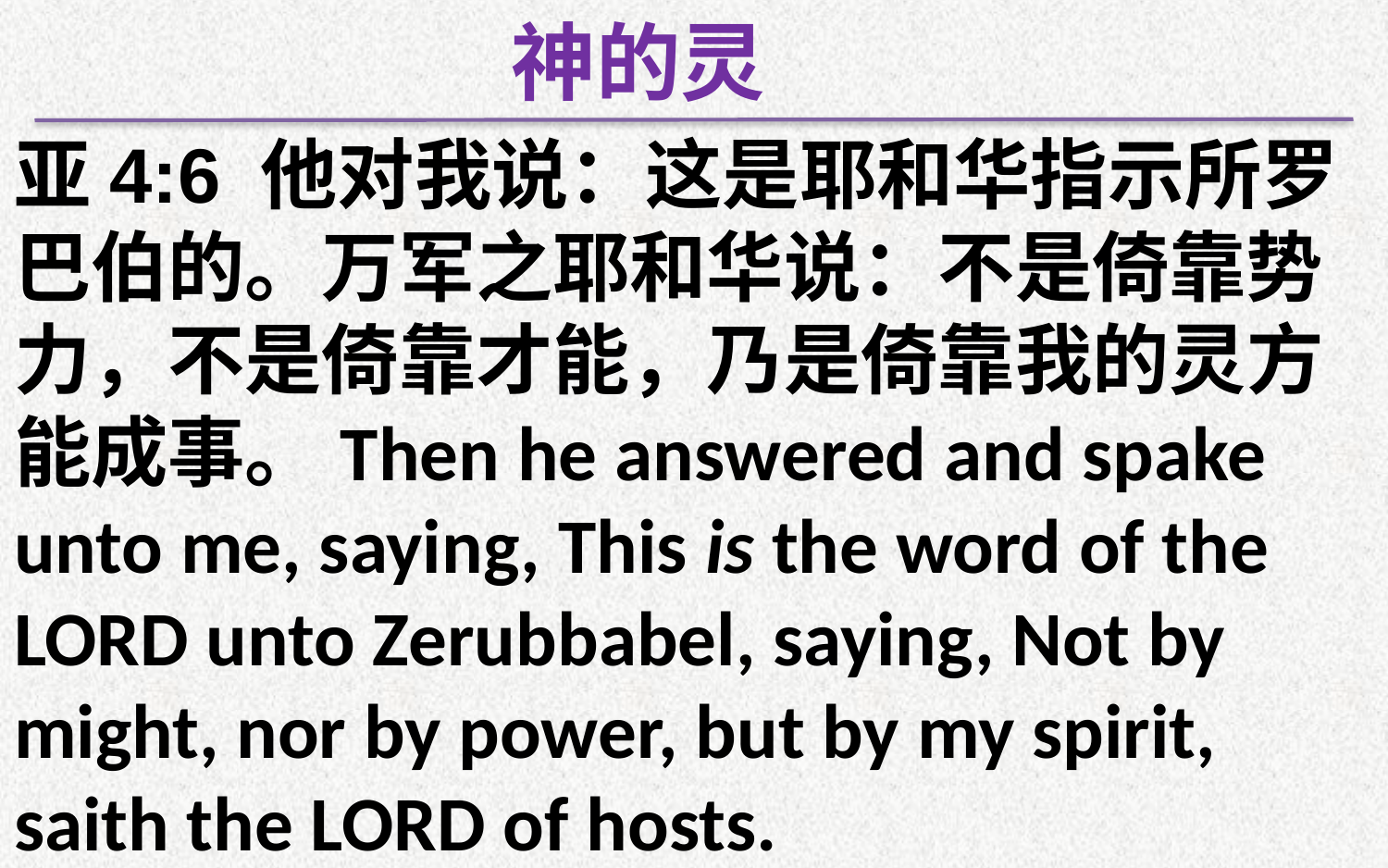

神的灵
亚4:6 他对我说：这是耶和华指示所罗巴伯的。万军之耶和华说：不是倚靠势力，不是倚靠才能，乃是倚靠我的灵方能成事。Then he answered and spake unto me, saying, This is the word of the LORD unto Zerubbabel, saying, Not by might, nor by power, but by my spirit, saith the LORD of hosts.